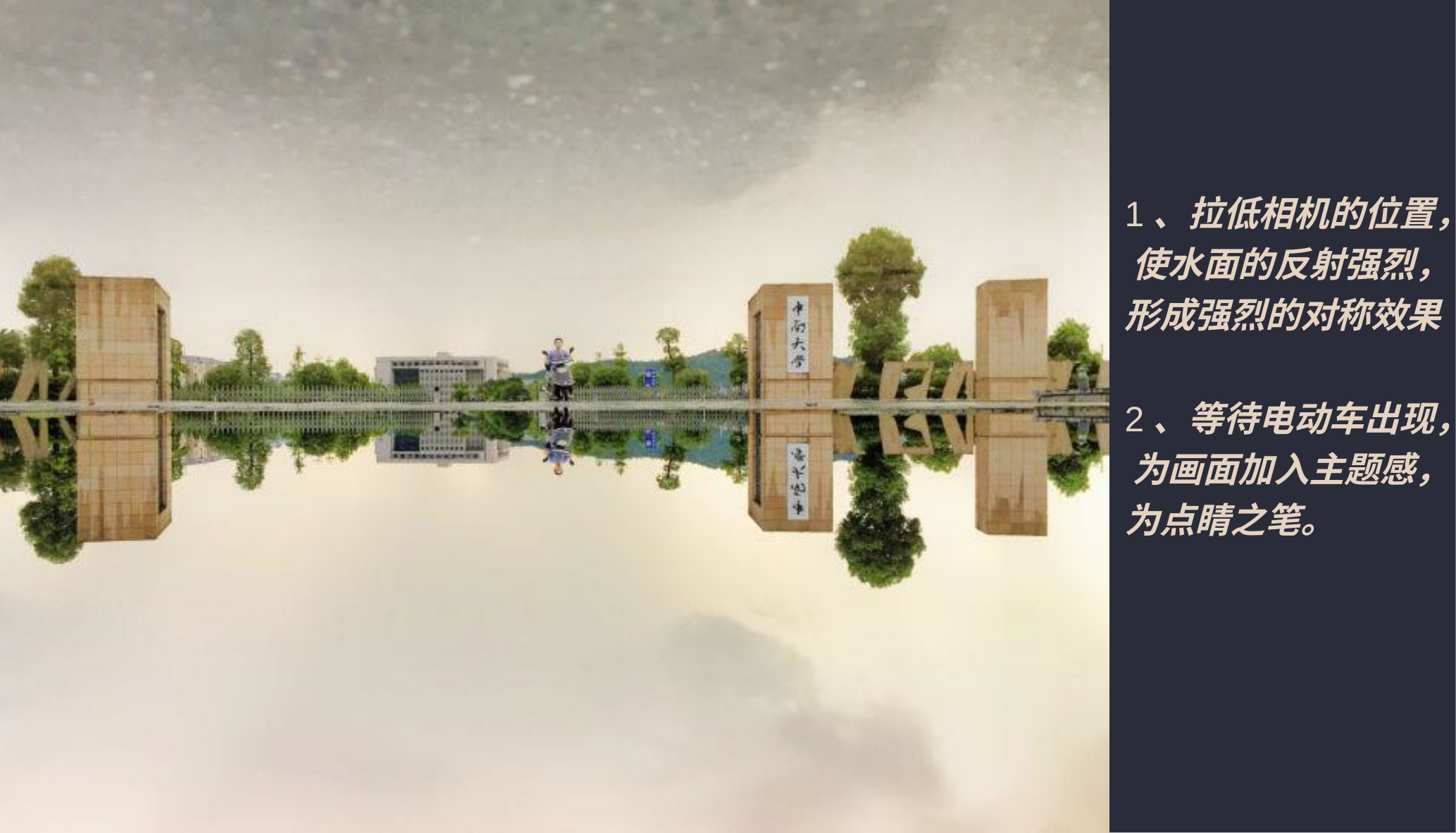

1、拉低相机的位置， 使水面的反射强烈，  形成强烈的对称效果

2、等待电动车出现， 为画面加入主题感，  为点睛之笔。